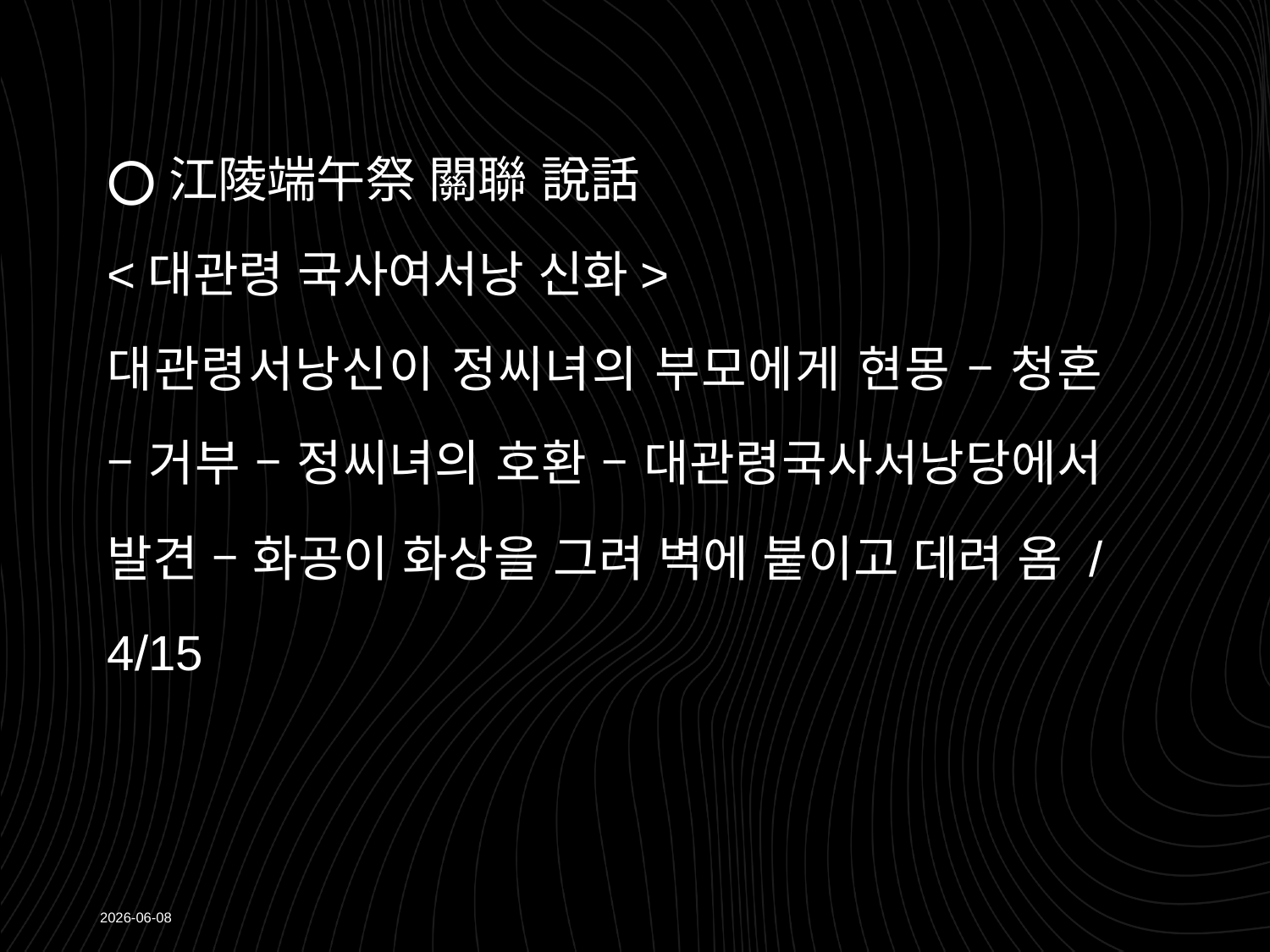

⭕江陵端午祭 關聯 說話
<대관령 국사여서낭 신화>
대관령서낭신이 정씨녀의 부모에게 현몽 – 청혼 – 거부 – 정씨녀의 호환 – 대관령국사서낭당에서 발견 – 화공이 화상을 그려 벽에 붙이고 데려 옴 / 4/15

2026-06-08